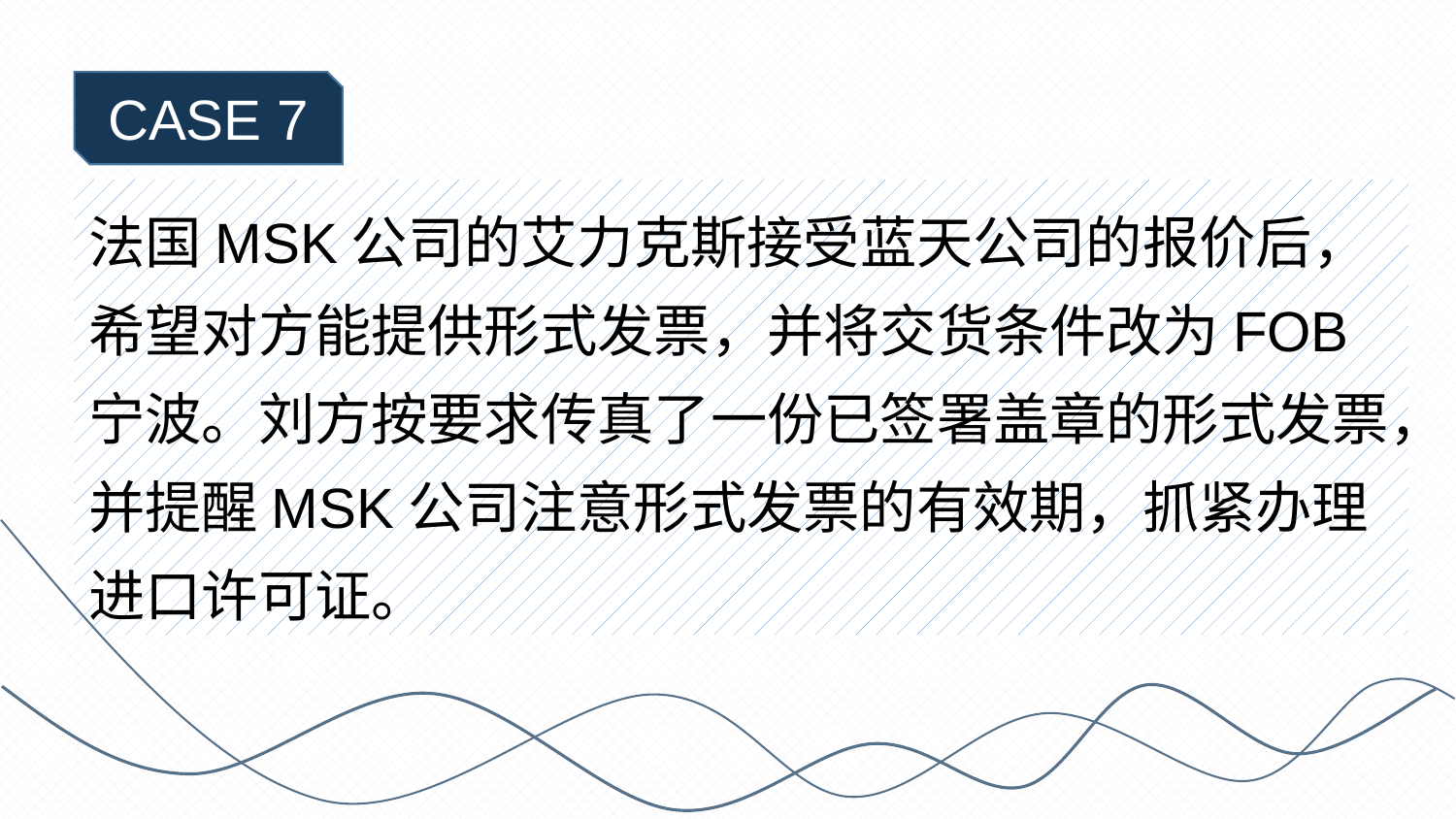

CASE 7
法国MSK公司的艾力克斯接受蓝天公司的报价后，希望对方能提供形式发票，并将交货条件改为FOB宁波。刘方按要求传真了一份已签署盖章的形式发票，并提醒MSK公司注意形式发票的有效期，抓紧办理进口许可证。